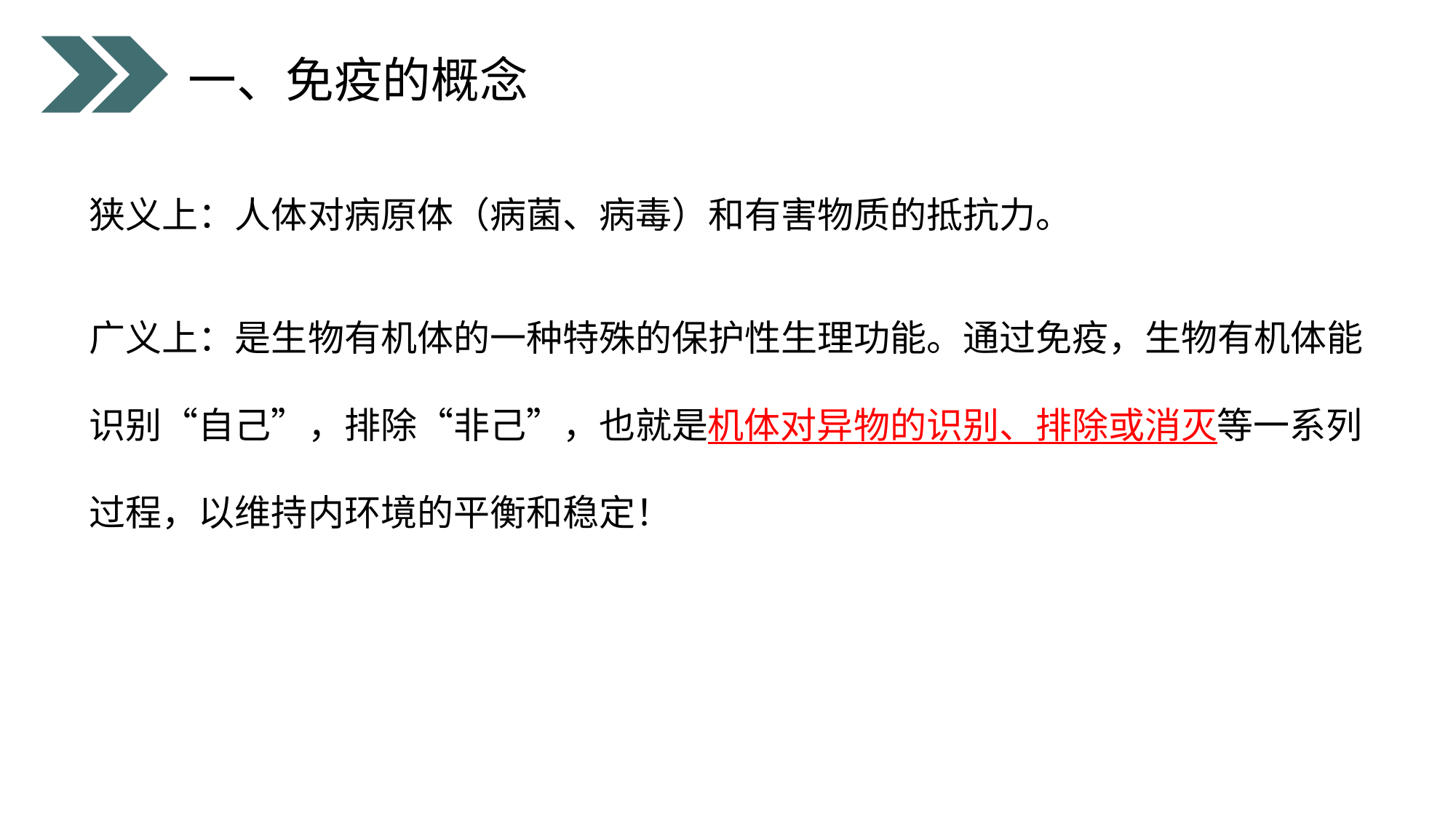

一、免疫的概念
狭义上：人体对病原体（病菌、病毒）和有害物质的抵抗力。
广义上：是生物有机体的一种特殊的保护性生理功能。通过免疫，生物有机体能识别“自己”，排除“非己”，也就是机体对异物的识别、排除或消灭等一系列过程，以维持内环境的平衡和稳定！